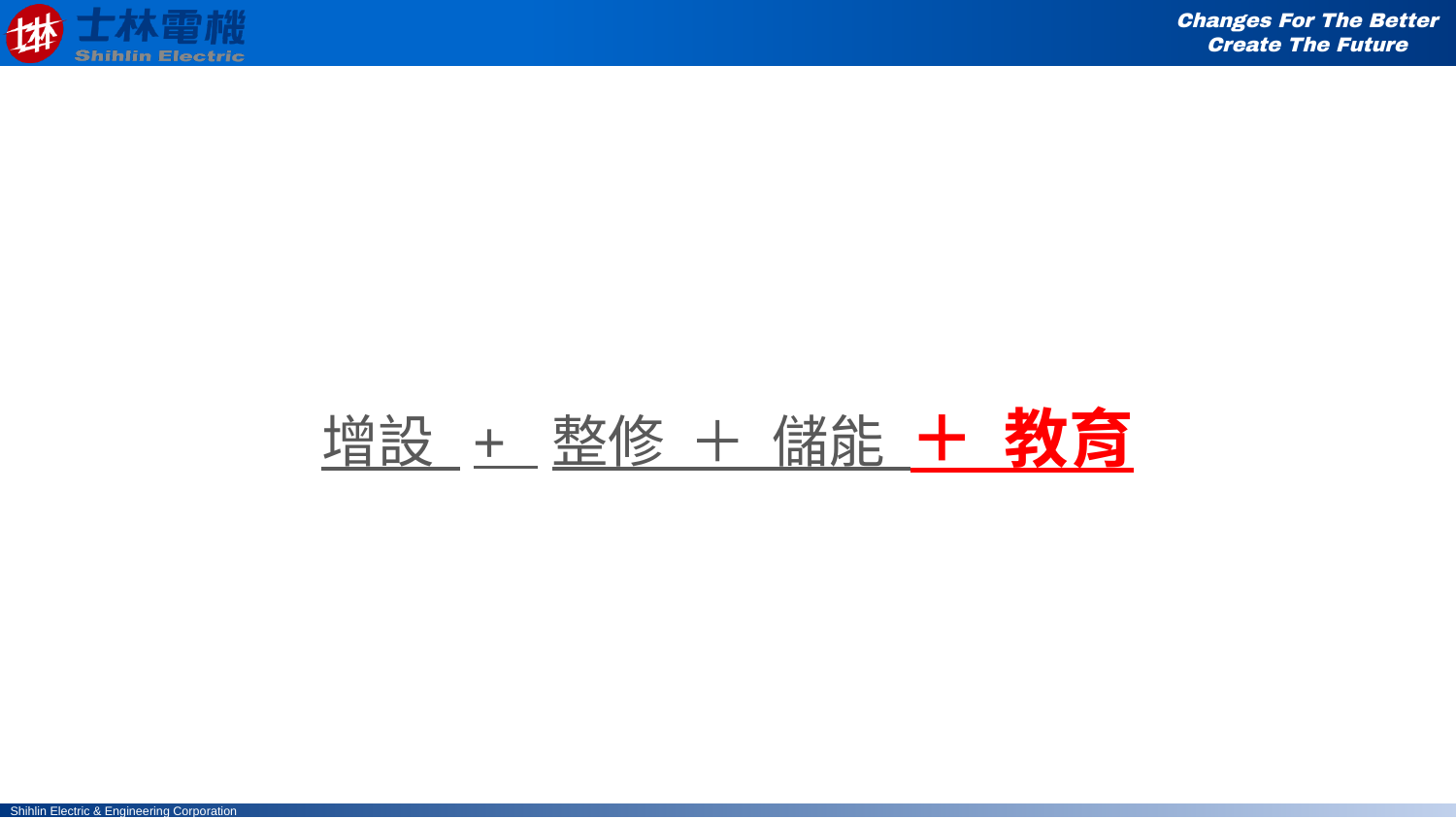

增設  +  整修  ＋  儲能  ＋  教育